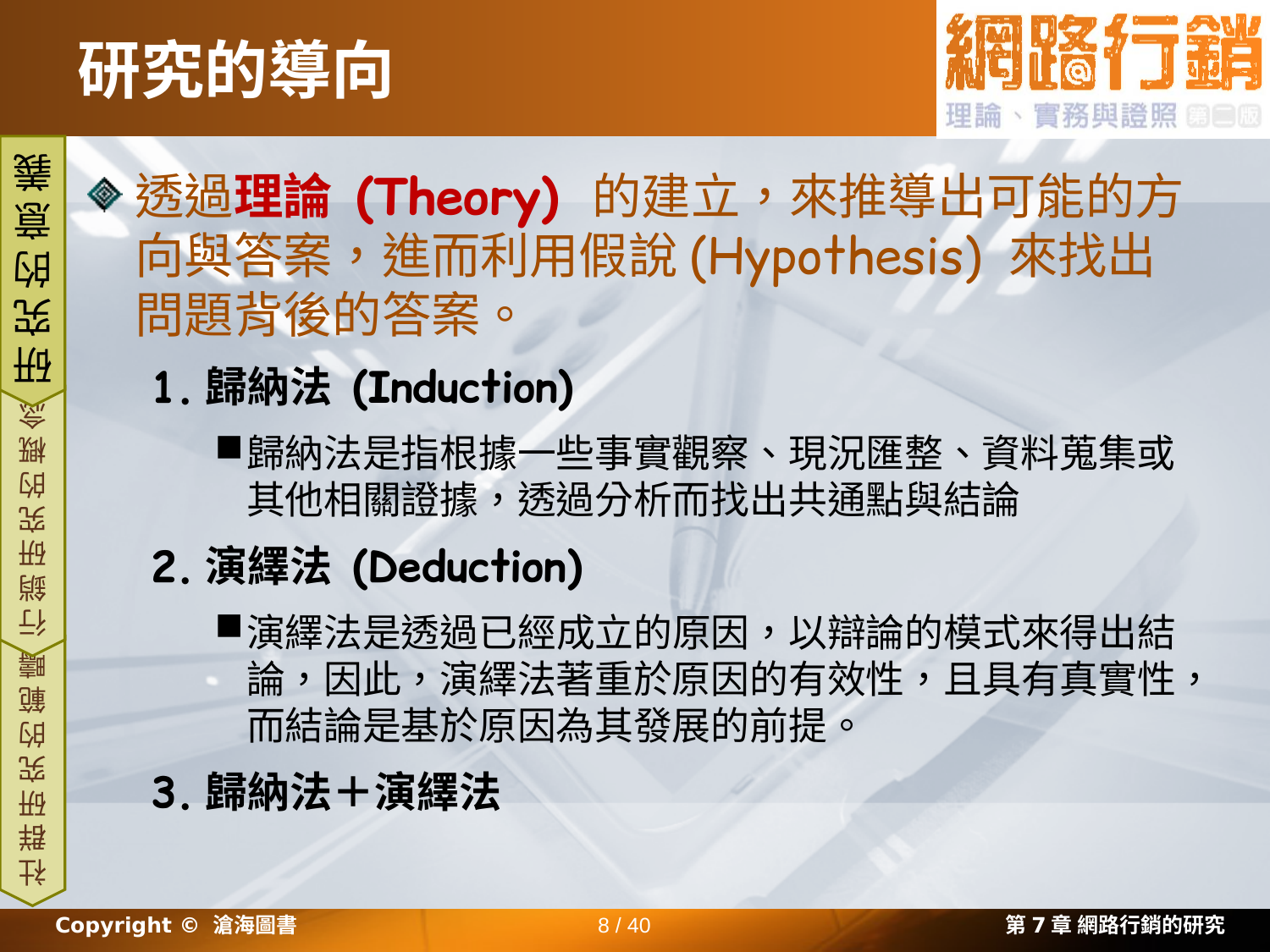

# 研究的導向
透過理論 (Theory) 的建立，來推導出可能的方向與答案，進而利用假說(Hypothesis) 來找出問題背後的答案。
1.歸納法 (Induction)
歸納法是指根據一些事實觀察、現況匯整、資料蒐集或其他相關證據，透過分析而找出共通點與結論
2.演繹法 (Deduction)
演繹法是透過已經成立的原因，以辯論的模式來得出結論，因此，演繹法著重於原因的有效性，且具有真實性，而結論是基於原因為其發展的前提。
3.歸納法＋演繹法

研究的意義
行銷研究的概念
社群研究的範疇
Copyright © 滄海圖書
8 / 40
第7章 網路行銷的研究